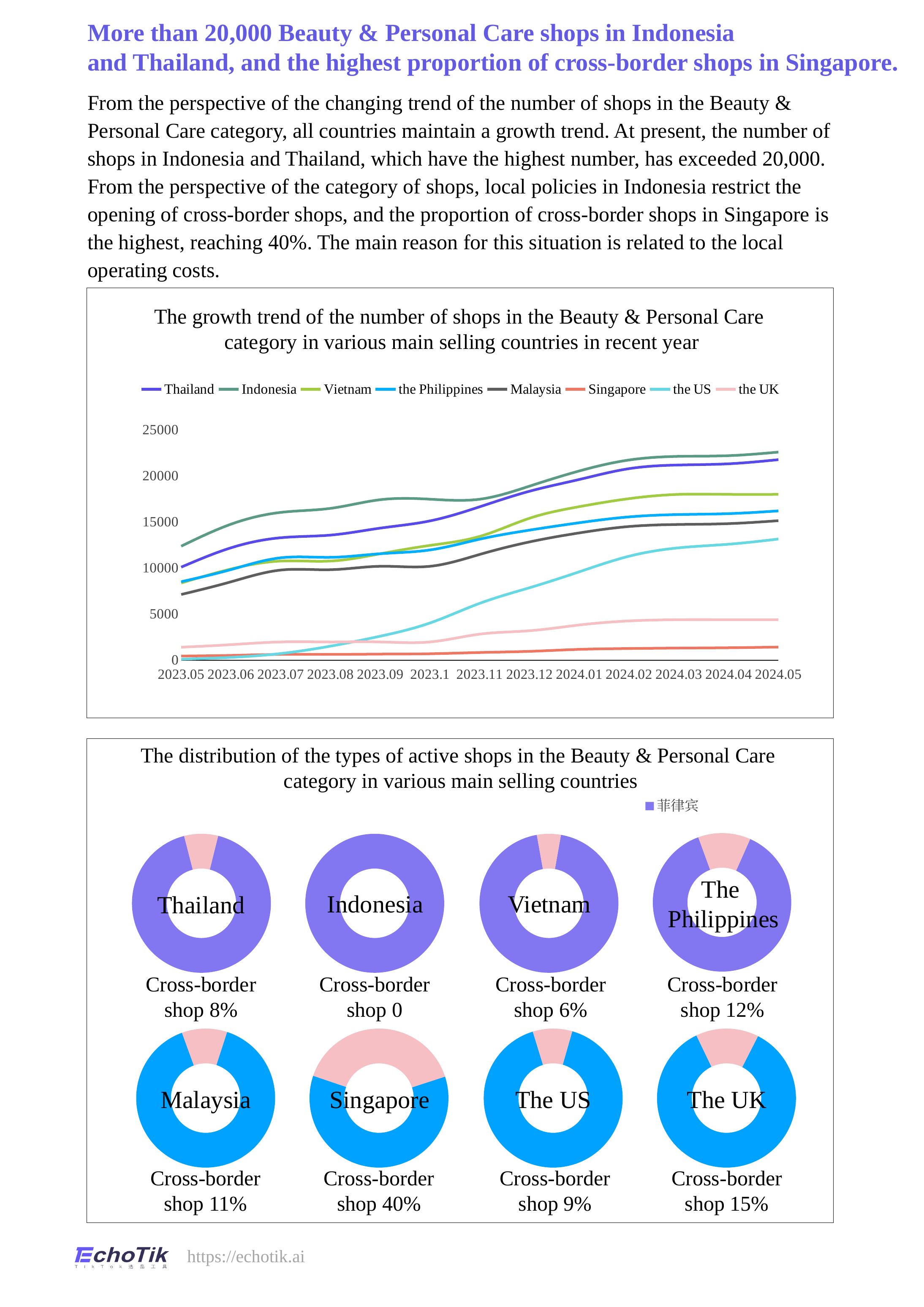

More than 20,000 Beauty & Personal Care shops in Indonesia
and Thailand, and the highest proportion of cross-border shops in Singapore.
From the perspective of the changing trend of the number of shops in the Beauty & Personal Care category, all countries maintain a growth trend. At present, the number of shops in Indonesia and Thailand, which have the highest number, has exceeded 20,000. From the perspective of the category of shops, local policies in Indonesia restrict the opening of cross-border shops, and the proportion of cross-border shops in Singapore is the highest, reaching 40%. The main reason for this situation is related to the local operating costs.

The growth trend of the number of shops in the Beauty & Personal Care
category in various main selling countries in recent year

### Chart

| Category | Thailand | Indonesia | Vietnam | the Philippines | Malaysia | Singapore | the US | the UK |
|---|---|---|---|---|---|---|---|---|
| 2023.05 | 10095.0 | 12368.0 | 8377.0 | 8511.0 | 7127.0 | 445.0 | 105.0 | 1406.0 |
| 2023.06 | 12192.0 | 14758.0 | 9891.0 | 9830.0 | 8502.0 | 519.0 | 304.0 | 1682.0 |
| 2023.07 | 13286.0 | 16038.0 | 10755.0 | 11109.0 | 9777.0 | 624.0 | 718.0 | 1976.0 |
| 2023.08 | 13574.0 | 16477.0 | 10758.0 | 11158.0 | 9817.0 | 627.0 | 1522.0 | 1976.0 |
| 2023.09 | 14332.0 | 17415.0 | 11545.0 | 11552.0 | 10187.0 | 657.0 | 2601.0 | 1977.0 |
| 2023.1 | 15116.0 | 17470.0 | 12453.0 | 11962.0 | 10187.0 | 694.0 | 4038.0 | 1977.0 |
| 2023.11 | 16650.0 | 17470.0 | 13433.0 | 13131.0 | 11476.0 | 831.0 | 6169.0 | 2822.0 |
| 2023.12 | 18336.0 | 18889.0 | 15403.0 | 14115.0 | 12833.0 | 956.0 | 7861.0 | 3194.0 |
| 2024.01 | 19611.0 | 20537.0 | 16662.0 | 14917.0 | 13813.0 | 1171.0 | 9590.0 | 3818.0 |
| 2024.02 | 20786.0 | 21726.0 | 17533.0 | 15551.0 | 14507.0 | 1262.0 | 11280.0 | 4257.0 |
| 2024.03 | 21182.0 | 22121.0 | 17993.0 | 15806.0 | 14727.0 | 1312.0 | 12193.0 | 4390.0 |
| 2024.04 | 21314.0 | 22196.0 | 17993.0 | 15904.0 | 14820.0 | 1346.0 | 12582.0 | 4390.0 |
| 2024.05 | 21760.0 | 22582.0 | 17994.0 | 16200.0 | 15137.0 | 1421.0 | 13144.0 | 4390.0 |
The distribution of the types of active shops in the Beauty & Personal Care
category in various main selling countries

### Chart

| Category | 菲律宾 |
|---|---|
| The Local Shop | 0.8776 |
| The Cross-border Shop | 0.1224 |

### Chart

| Category | 泰国 |
|---|---|
| 本土店 | 0.921 |
| 跨境店 | 0.079 |

### Chart

| Category | 印尼 |
|---|---|
| 本土店 | 1.0 |
| 跨境店 | 0.0 |

### Chart

| Category | 越南 |
|---|---|
| 本土店 | 0.9442 |
| 跨境店 | 0.0558 |
The
Philippines
Indonesia
Vietnam
Thailand
Cross-border shop 8%
Cross-border shop 0
Cross-border shop 6%
Cross-border shop 12%

### Chart

| Category | 马来西亚 |
|---|---|
| 本土店 | 0.8946 |
| 跨境店 | 0.1054 |

### Chart

| Category | 新加坡 |
|---|---|
| 本土店 | 0.602 |
| 跨境店 | 0.398 |

### Chart

| Category | 美国 |
|---|---|
| 本土店 | 0.9081 |
| 跨境店 | 0.0919 |

### Chart

| Category | 英国 |
|---|---|
| 本土店 | 0.8537 |
| 跨境店 | 0.1463 |
Malaysia
Singapore
The US
The UK
Cross-border shop 11%
Cross-border shop 40%
Cross-border shop 9%
Cross-border shop 15%

https://echotik.ai